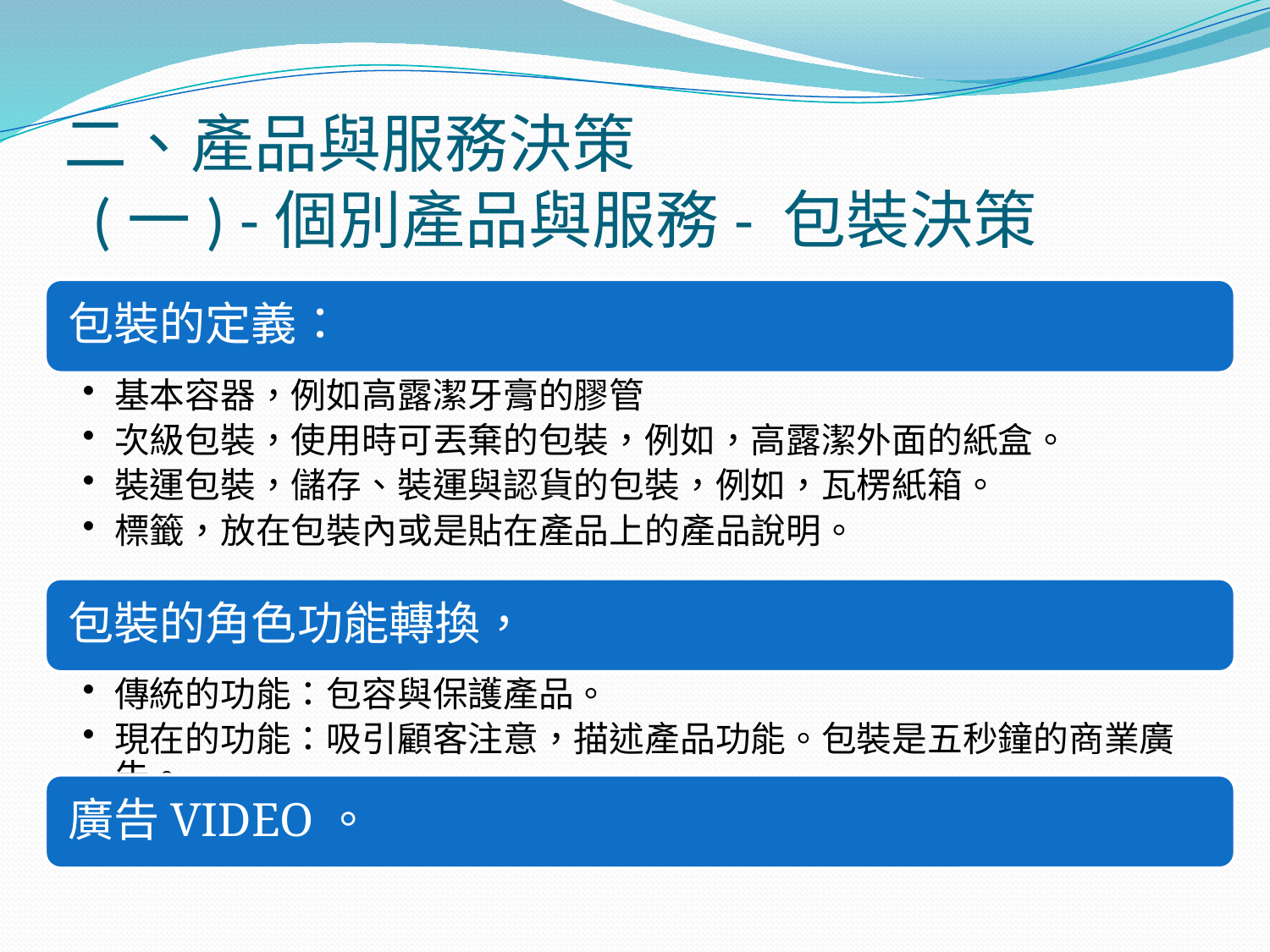

# 二、產品與服務決策 (一) -個別產品與服務- 包裝決策
包裝的定義：
基本容器，例如高露潔牙膏的膠管
次級包裝，使用時可丟棄的包裝，例如，高露潔外面的紙盒。
裝運包裝，儲存、裝運與認貨的包裝，例如，瓦楞紙箱。
標籤，放在包裝內或是貼在產品上的產品說明。
包裝的角色功能轉換，
傳統的功能：包容與保護產品。
現在的功能：吸引顧客注意，描述產品功能。包裝是五秒鐘的商業廣告。
廣告VIDEO。